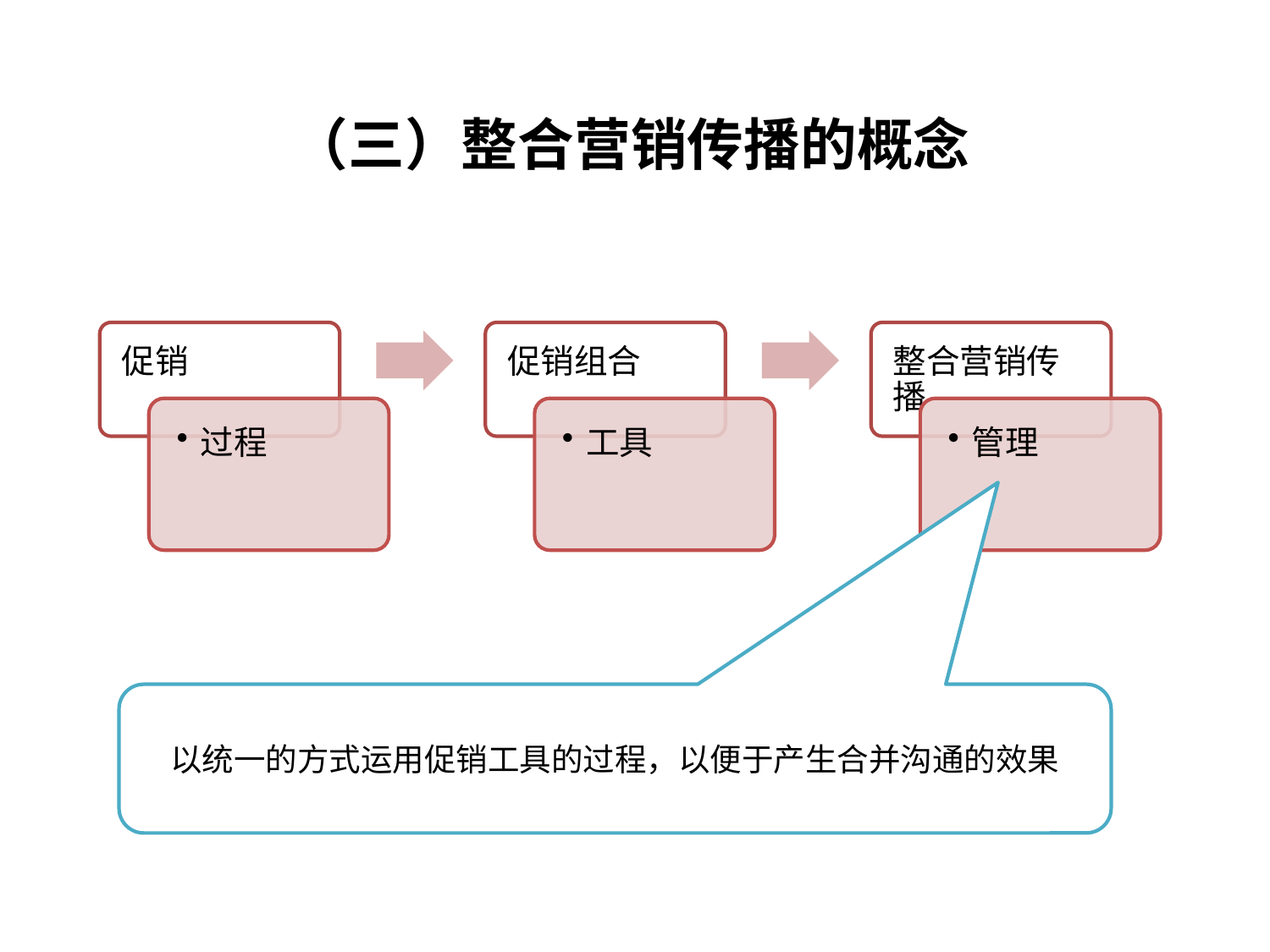

# （三）整合营销传播的概念
促销
过程

促销组合
工具

整合营销传播
管理
以统一的方式运用促销工具的过程，以便于产生合并沟通的效果